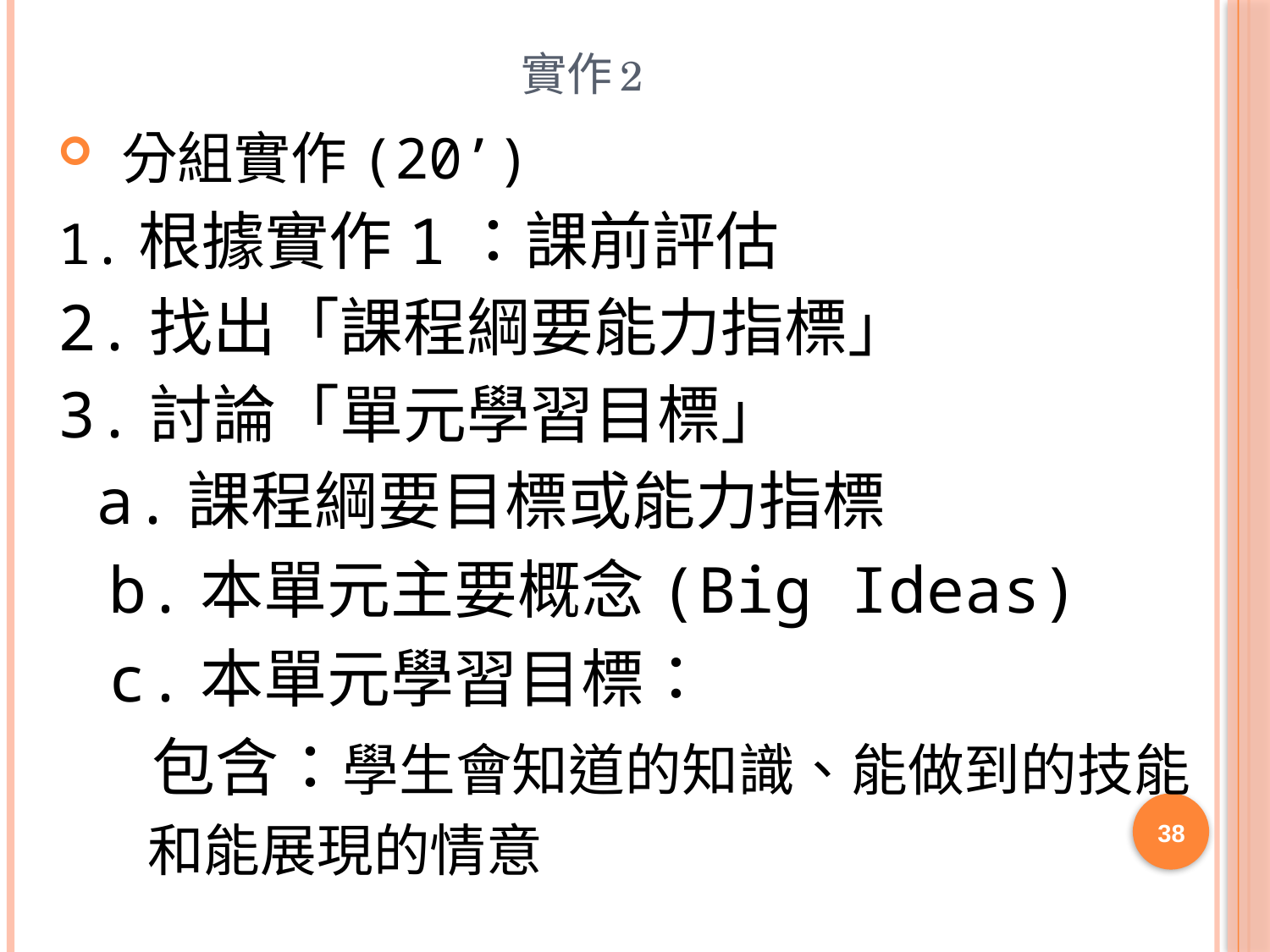

# 實作2
分組實作(20’)
1.根據實作1：課前評估
2.找出「課程綱要能力指標」
3.討論「單元學習目標」
 a.課程綱要目標或能力指標
b.本單元主要概念(Big Ideas)
c.本單元學習目標：
  包含：學生會知道的知識、能做到的技能
  和能展現的情意

38